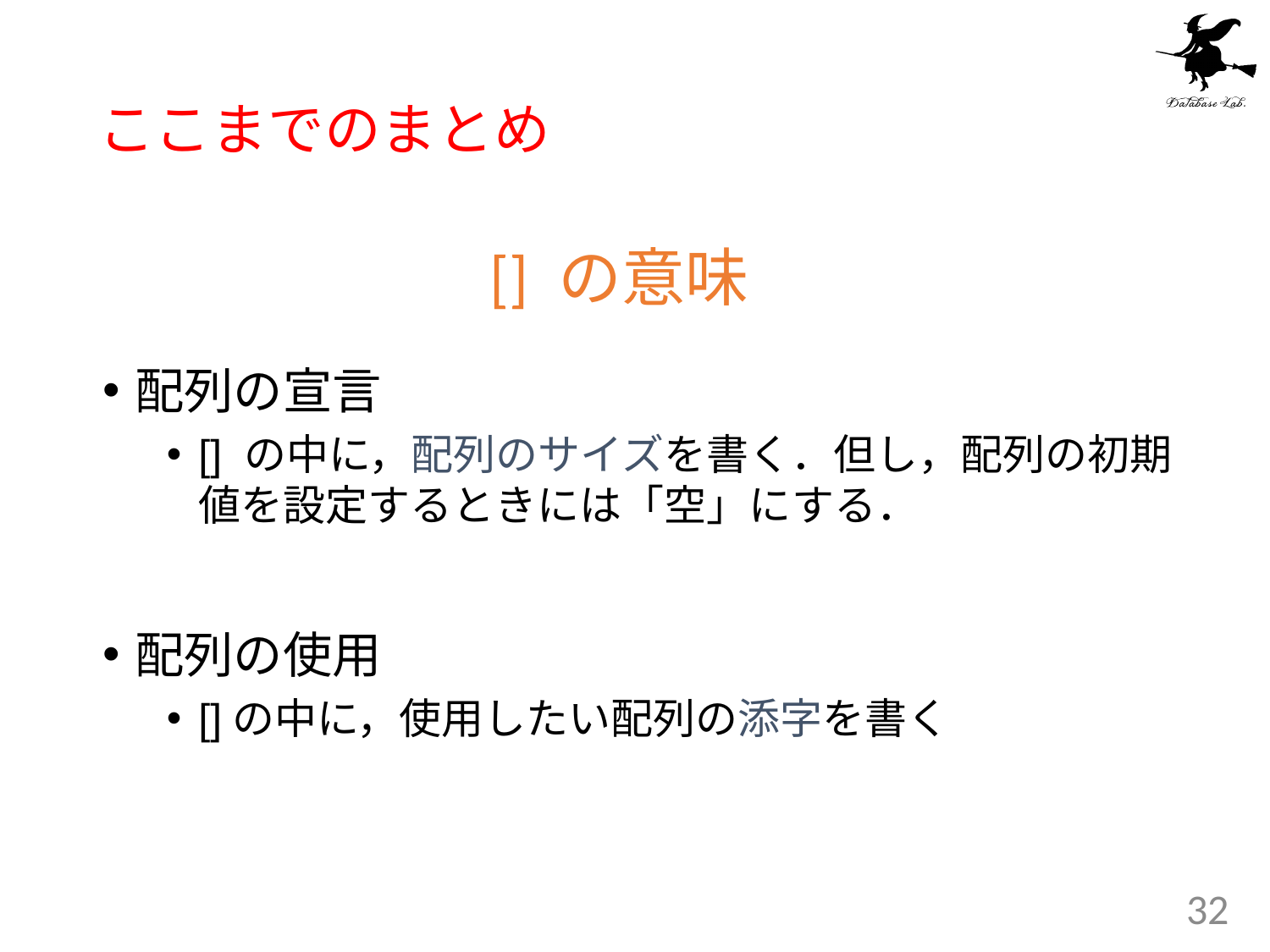

# ここまでのまとめ
[] の意味
配列の宣言
[] の中に，配列のサイズを書く．但し，配列の初期値を設定するときには「空」にする．

配列の使用
[]の中に，使用したい配列の添字を書く
32